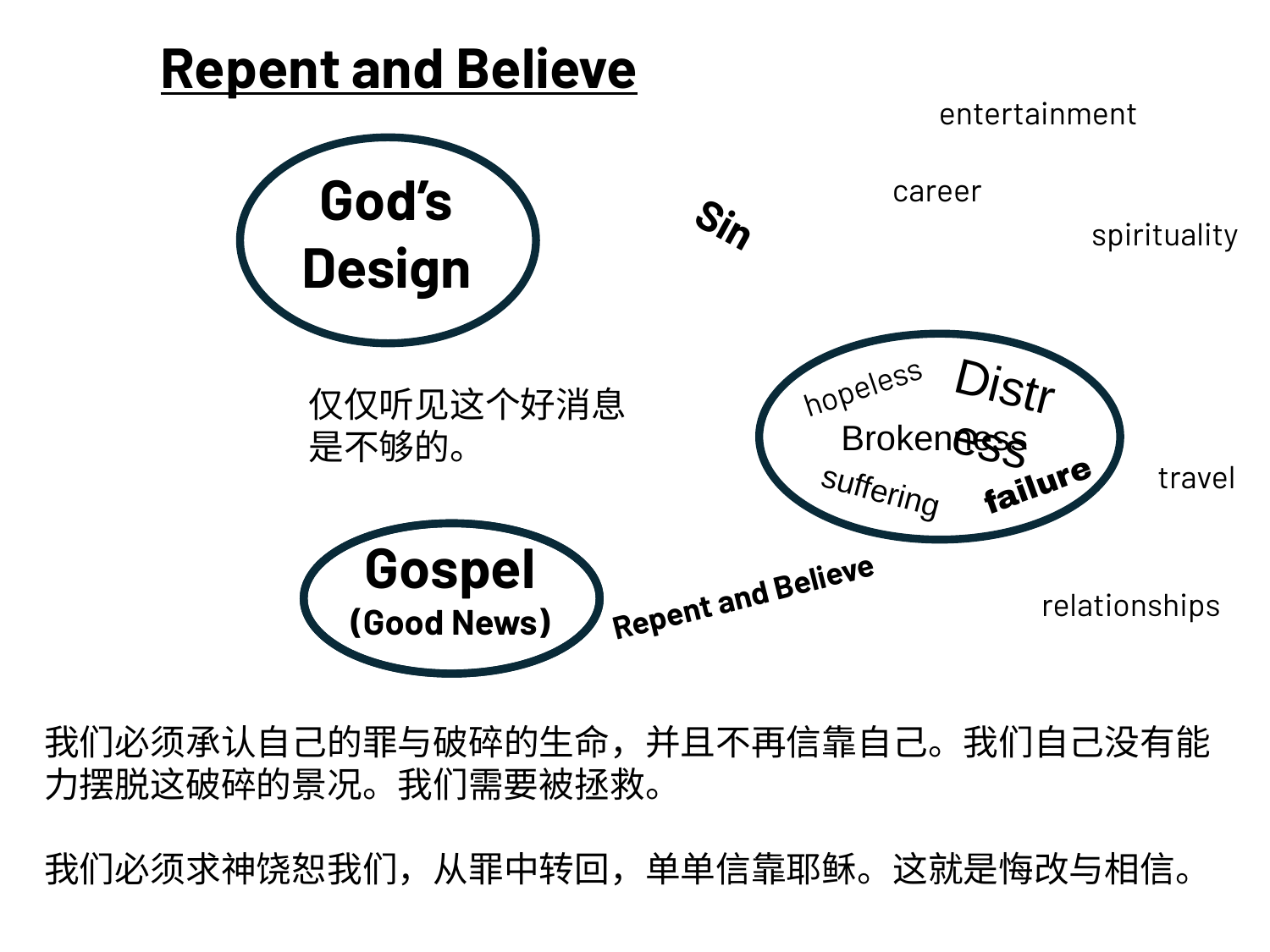

Repent and Believe
entertainment

God’s Design
career
Sin
spirituality

Distress
hopeless
仅仅听见这个好消息是不够的。
Brokenness
travel
failure
suffering
relationships

Gospel
(Good News)
Jesus
Repent and Believe
我们必须承认自己的罪与破碎的生命，并且不再信靠自己。我们自己没有能力摆脱这破碎的景况。我们需要被拯救。
我们必须求神饶恕我们，从罪中转回，单单信靠耶稣。这就是悔改与相信。